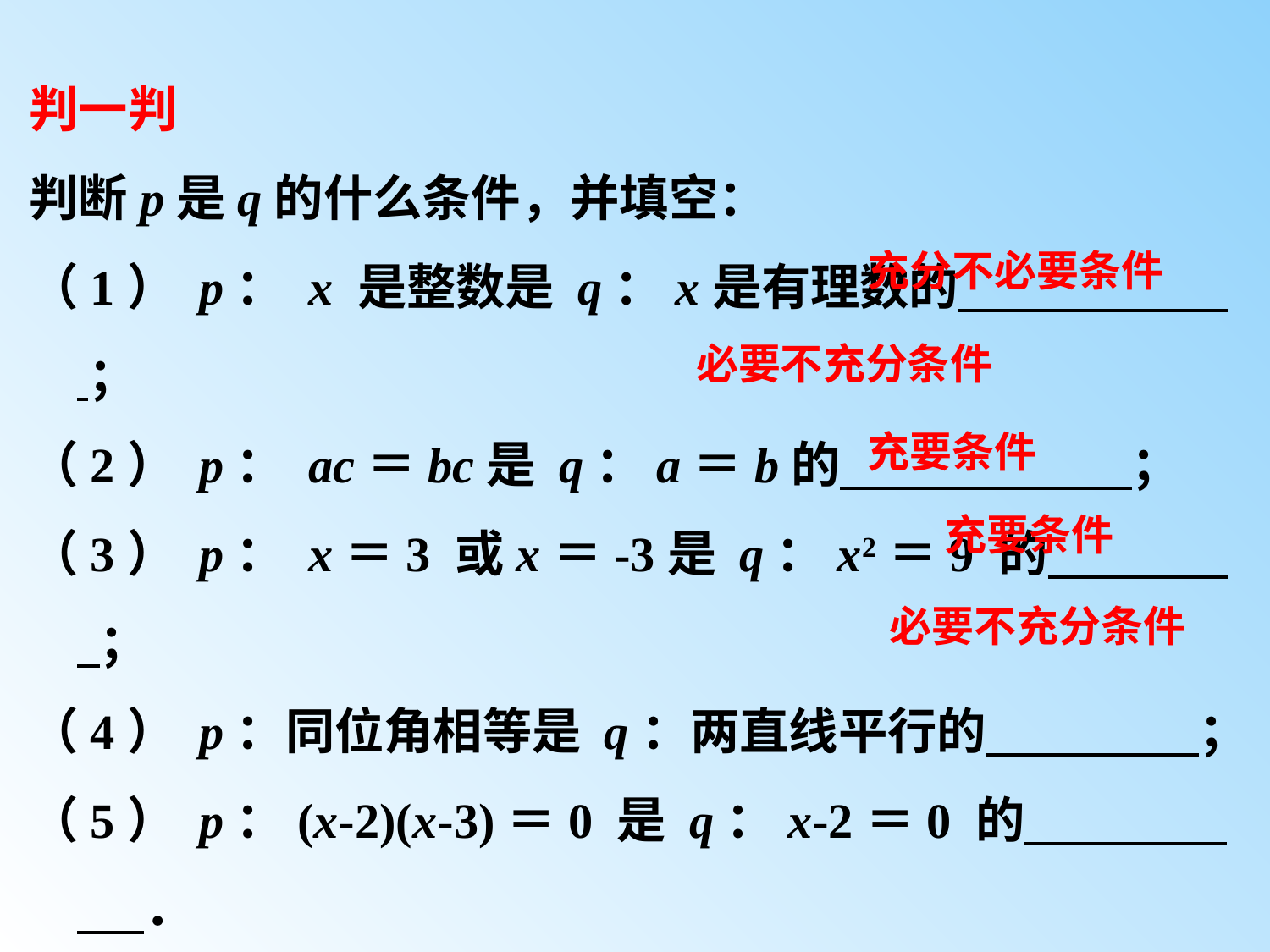

判一判
判断p是q的什么条件，并填空：
（1） p： x 是整数是 q：x是有理数的                          ；
（2） p： ac＝bc是 q：a＝b的                          ；
（3） p： x＝3 或x＝-3是 q：x2＝9 的                   ；
（4） p：同位角相等是 q：两直线平行的                   ；
（5） p：(x-2)(x-3)＝0 是 q：x-2＝0 的                         ．
充分不必要条件
必要不充分条件
充要条件
充要条件
必要不充分条件